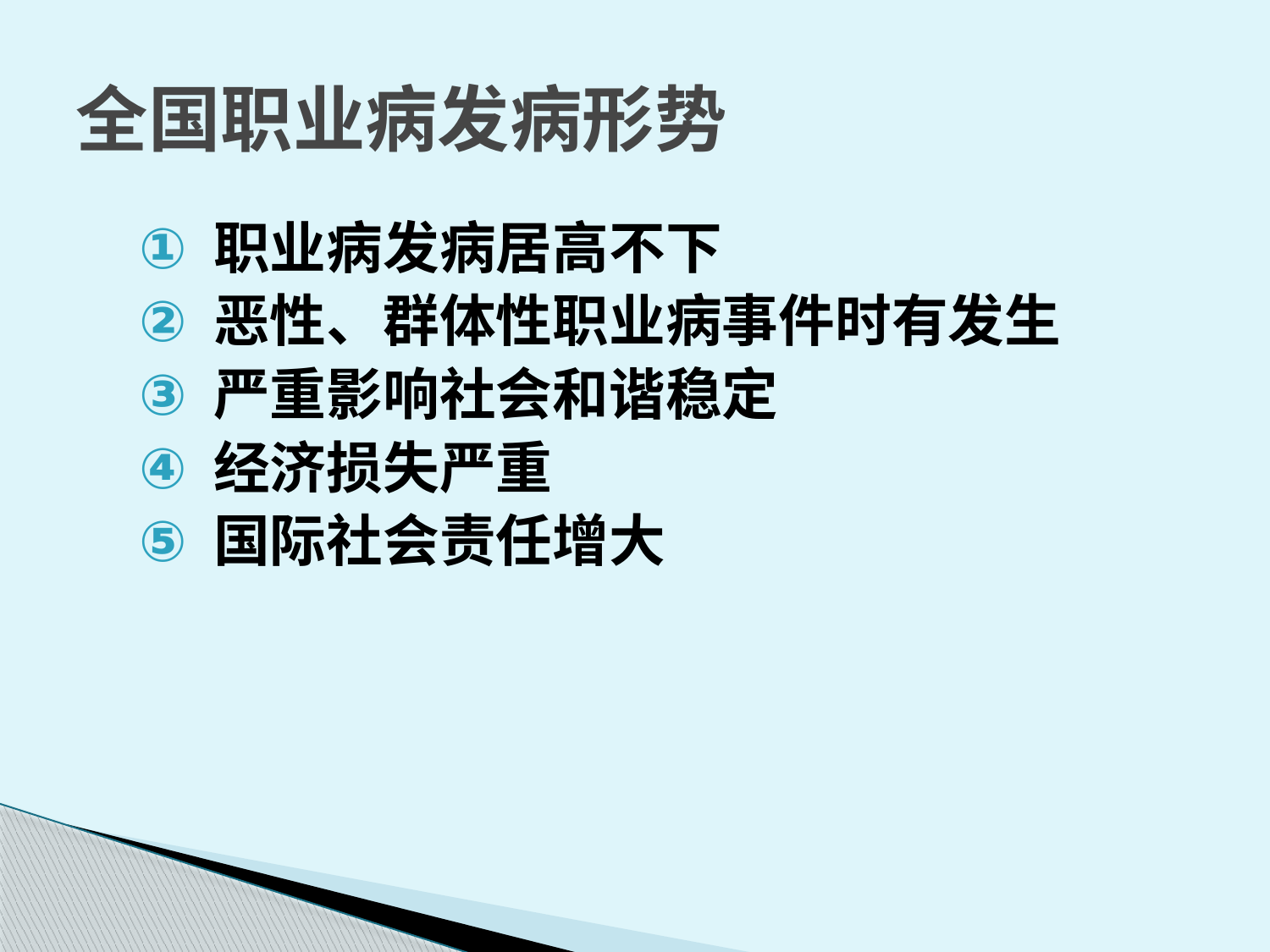

# 全国职业病发病形势
职业病发病居高不下
恶性、群体性职业病事件时有发生
严重影响社会和谐稳定
经济损失严重
国际社会责任增大